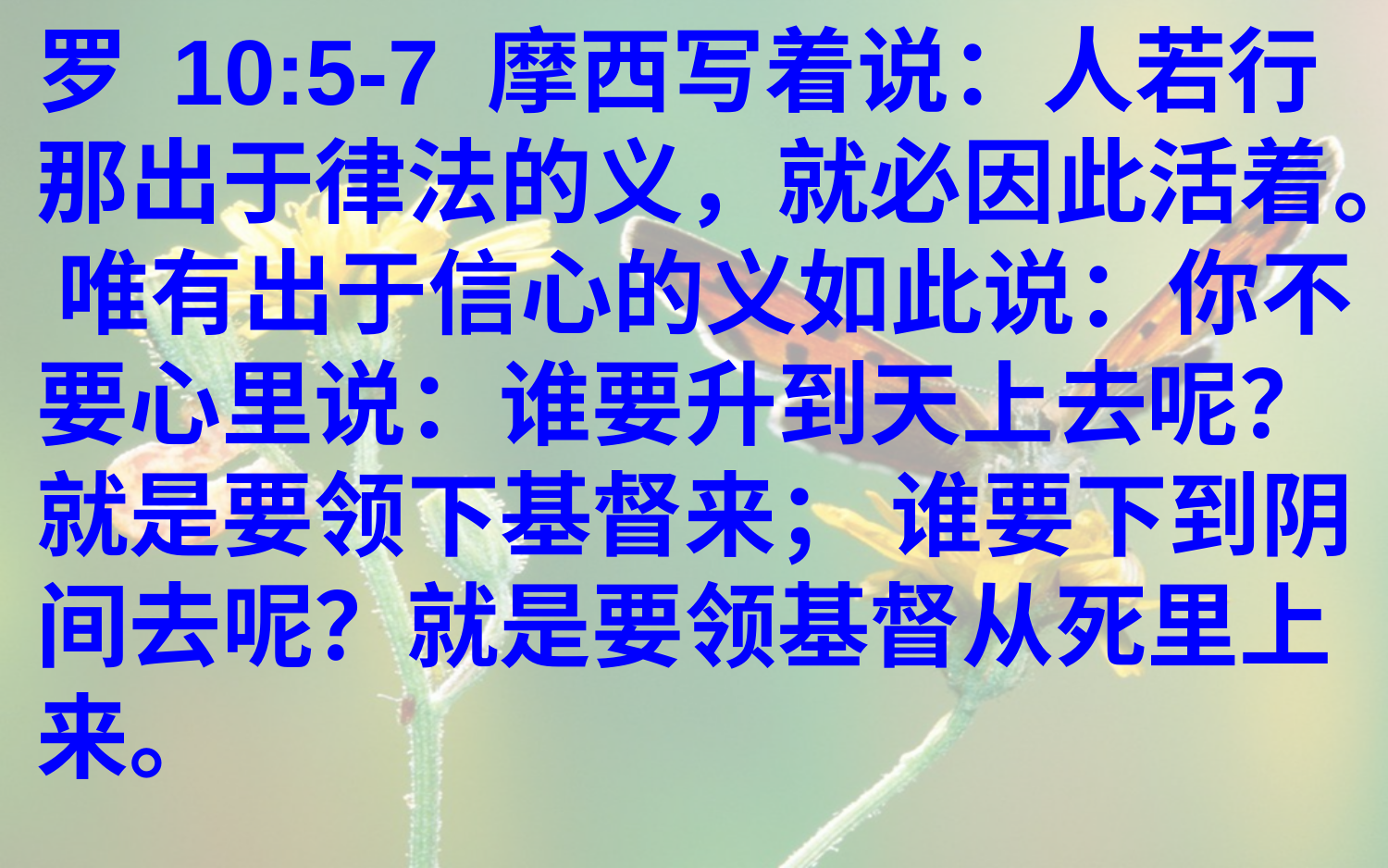

罗 10:5-7 摩西写着说：人若行那出于律法的义，就必因此活着。 唯有出于信心的义如此说：你不要心里说：谁要升到天上去呢？就是要领下基督来； 谁要下到阴间去呢？就是要领基督从死里上来。